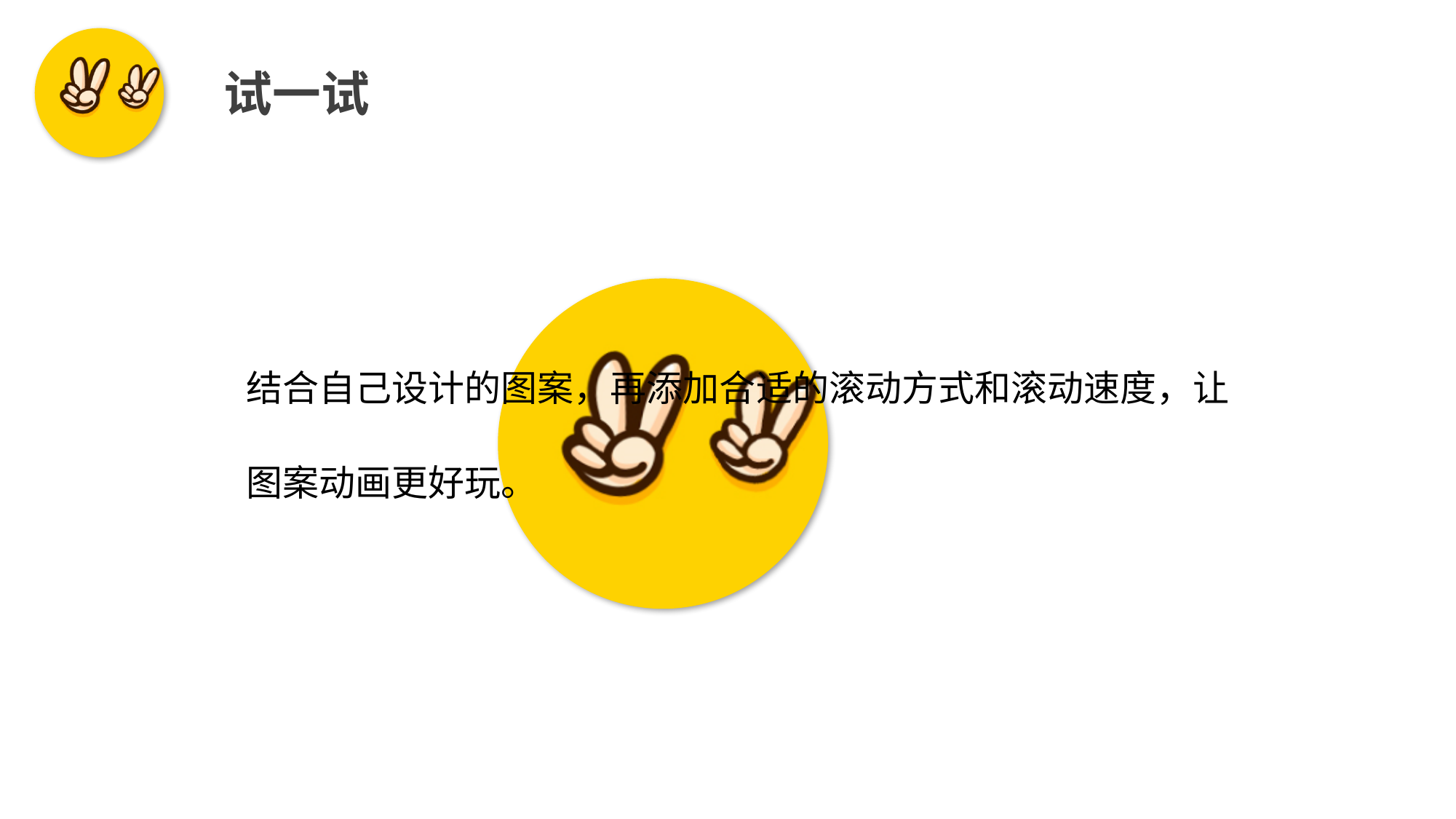

试一试

结合自己设计的图案，再添加合适的滚动方式和滚动速度，让图案动画更好玩。